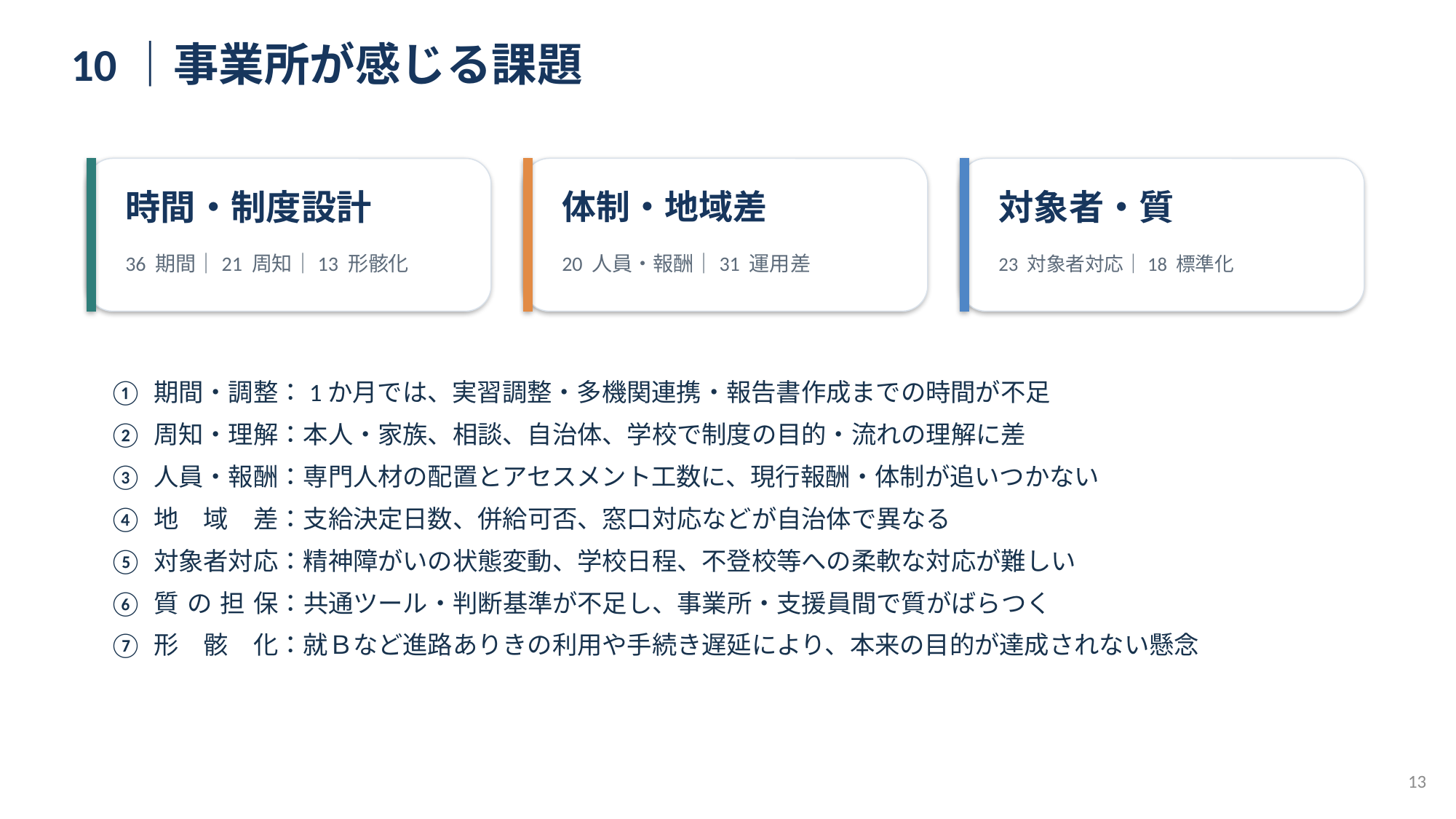

10｜事業所が感じる課題

時間・制度設計
体制・地域差
対象者・質
36 期間｜21 周知｜13 形骸化
20 人員・報酬｜31 運用差
23 対象者対応｜18 標準化
① 期間・調整：1か月では、実習調整・多機関連携・報告書作成までの時間が不足
② 周知・理解：本人・家族、相談、自治体、学校で制度の目的・流れの理解に差
③ 人員・報酬：専門人材の配置とアセスメント工数に、現行報酬・体制が追いつかない
④ 地　域　差：支給決定日数、併給可否、窓口対応などが自治体で異なる
⑤ 対象者対応：精神障がいの状態変動、学校日程、不登校等への柔軟な対応が難しい
⑥ 質　の　担　保：共通ツール・判断基準が不足し、事業所・支援員間で質がばらつく
⑦ 形　骸　化：就Ｂなど進路ありきの利用や手続き遅延により、本来の目的が達成されない懸念
13